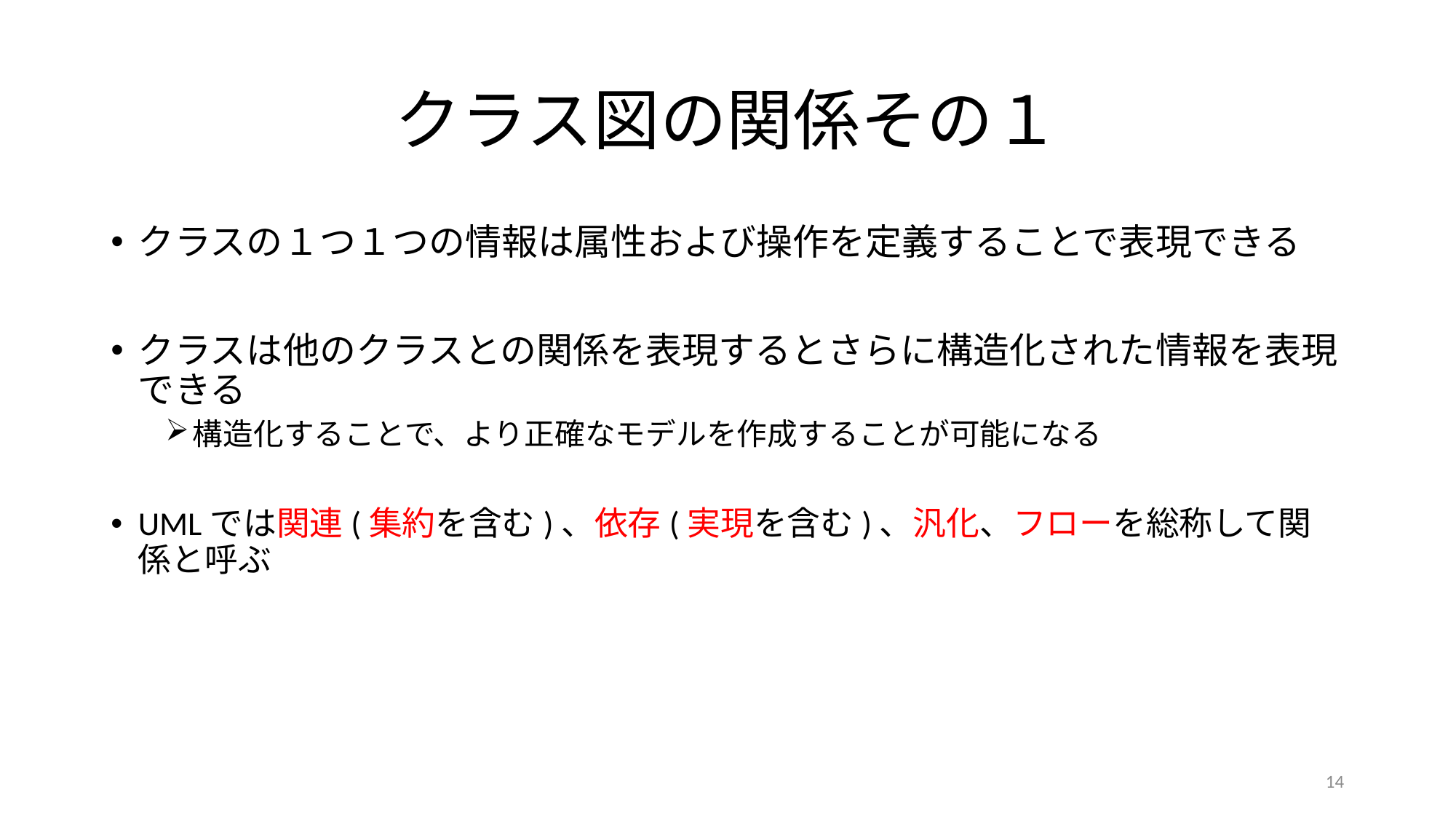

# クラス図の関係その１
クラスの１つ１つの情報は属性および操作を定義することで表現できる

クラスは他のクラスとの関係を表現するとさらに構造化された情報を表現できる
構造化することで、より正確なモデルを作成することが可能になる

UMLでは関連(集約を含む)、依存(実現を含む)、汎化、フローを総称して関係と呼ぶ
14